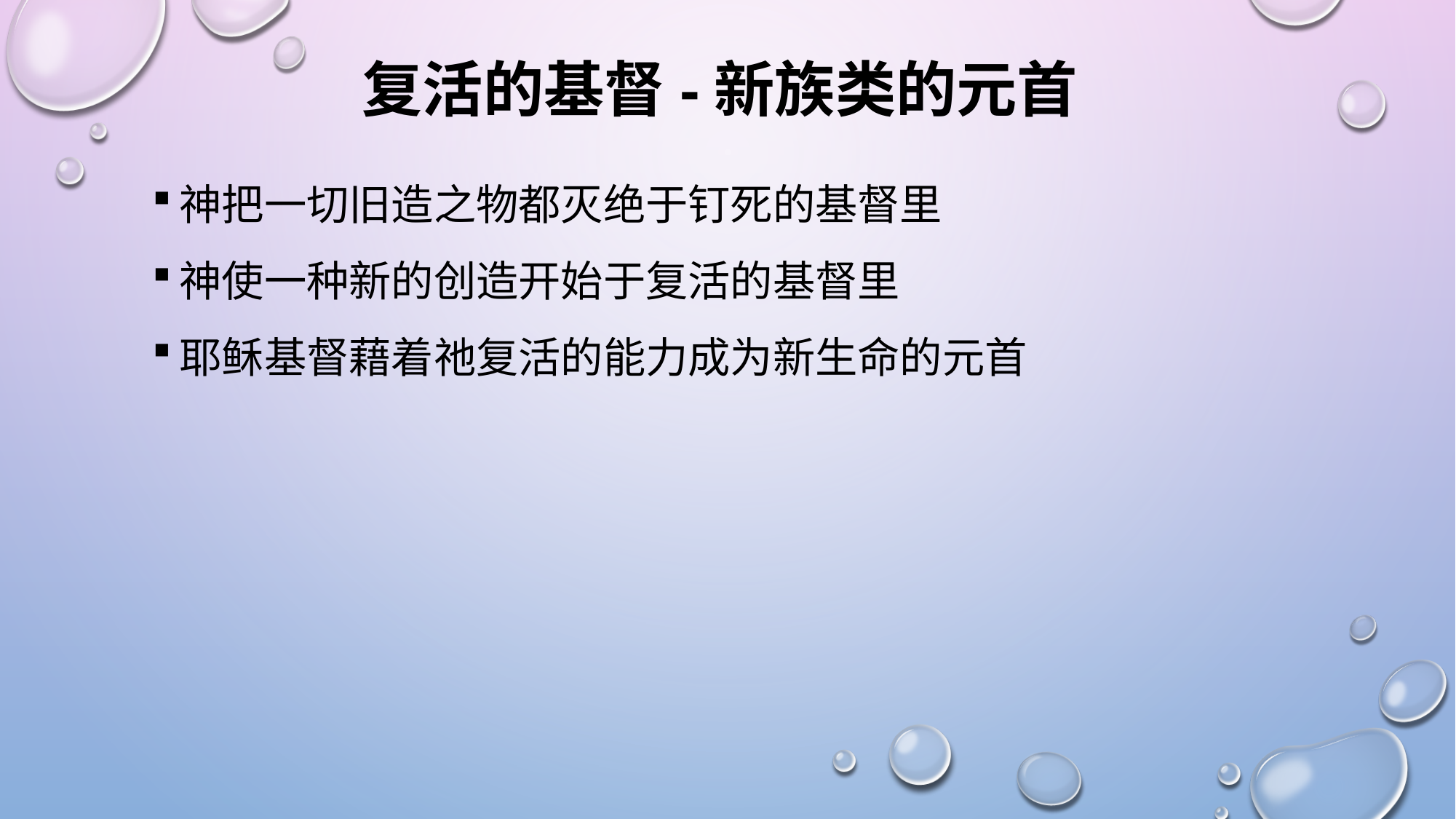

# 复活的基督-新族类的元首
神把一切旧造之物都灭绝于钉死的基督里
神使一种新的创造开始于复活的基督里
耶稣基督藉着祂复活的能力成为新生命的元首